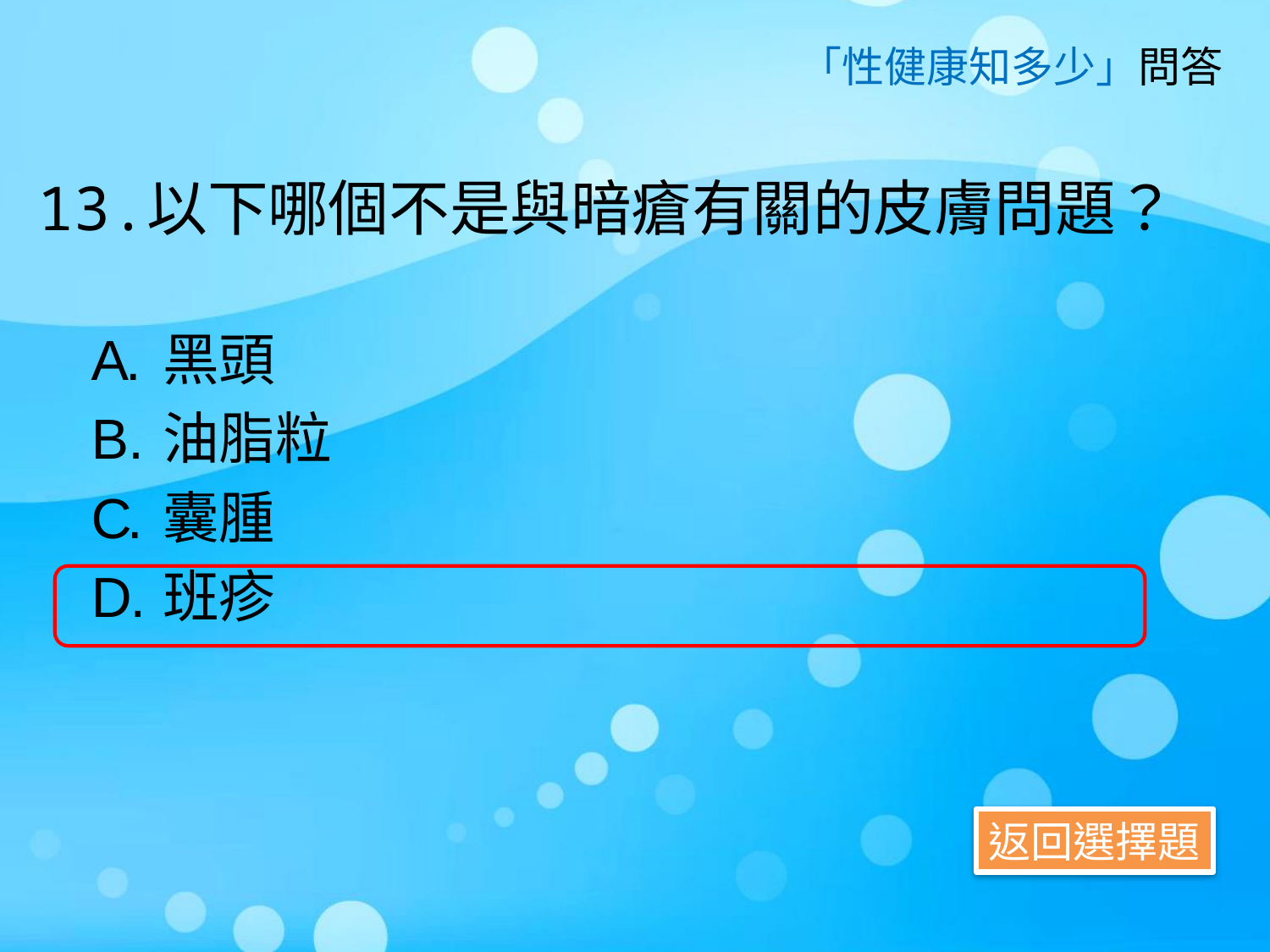

「性健康知多少」問答
# 13.	以下哪個不是與暗瘡有關的皮膚問題？
黑頭
油脂粒
囊腫
班疹

返回選擇題